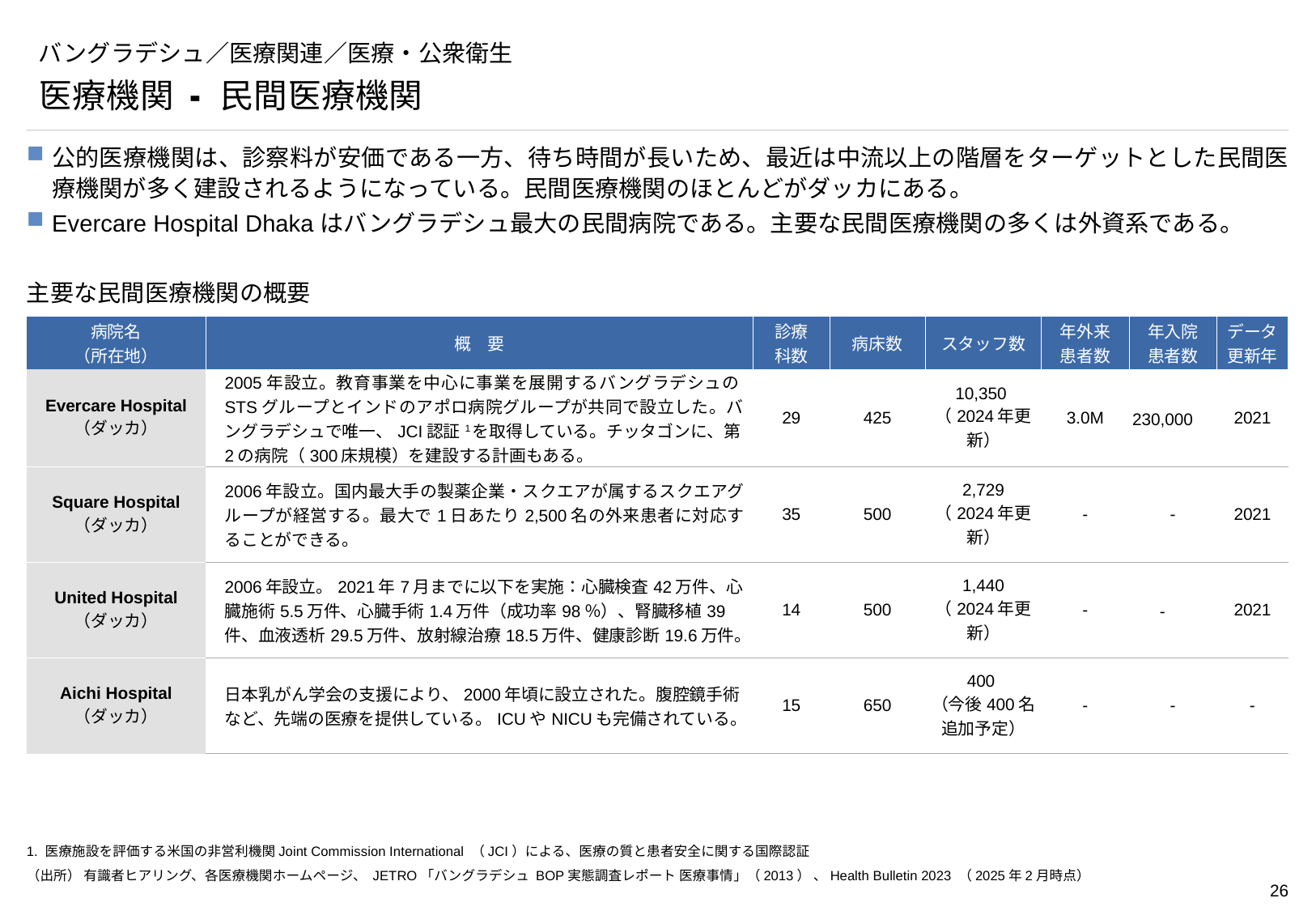

# バングラデシュ／医療関連／医療・公衆衛生
医療機関 - 民間医療機関
公的医療機関は、診察料が安価である一方、待ち時間が長いため、最近は中流以上の階層をターゲットとした民間医療機関が多く建設されるようになっている。民間医療機関のほとんどがダッカにある。
Evercare Hospital Dhakaはバングラデシュ最大の民間病院である。主要な民間医療機関の多くは外資系である。
主要な民間医療機関の概要
| 病院名 （所在地） | 概　要 | 診療 科数 | 病床数 | スタッフ数 | 年外来 患者数 | 年入院 患者数 | データ 更新年 |
| --- | --- | --- | --- | --- | --- | --- | --- |
| Evercare Hospital （ダッカ） | 2005年設立。教育事業を中心に事業を展開するバングラデシュのSTSグループとインドのアポロ病院グループが共同で設立した。バングラデシュで唯一、JCI認証1を取得している。チッタゴンに、第2の病院（300床規模）を建設する計画もある。 | 29 | 425 | 10,350 （2024年更新） | 3.0M | 230,000 | 2021 |
| Square Hospital （ダッカ） | 2006年設立。国内最大手の製薬企業・スクエアが属するスクエアグループが経営する。最大で1日あたり2,500名の外来患者に対応することができる。 | 35 | 500 | 2,729 （2024年更新） | - | - | 2021 |
| United Hospital （ダッカ） | 2006年設立。2021年7月までに以下を実施：心臓検査42万件、心臓施術5.5万件、心臓手術1.4万件（成功率98％）、腎臓移植39件、血液透析29.5万件、放射線治療18.5万件、健康診断19.6万件。 | 14 | 500 | 1,440 （2024年更新） | - | - | 2021 |
| Aichi Hospital （ダッカ） | 日本乳がん学会の支援により、2000年頃に設立された。腹腔鏡手術など、先端の医療を提供している。ICUやNICUも完備されている。 | 15 | 650 | 400 （今後400名追加予定） | - | - | - |
1. 医療施設を評価する米国の非営利機関Joint Commission International （JCI）による、医療の質と患者安全に関する国際認証

（出所） 有識者ヒアリング、各医療機関ホームページ、 JETRO「バングラデシュ BOP実態調査レポート 医療事情」（2013） 、Health Bulletin 2023 （2025年2月時点）